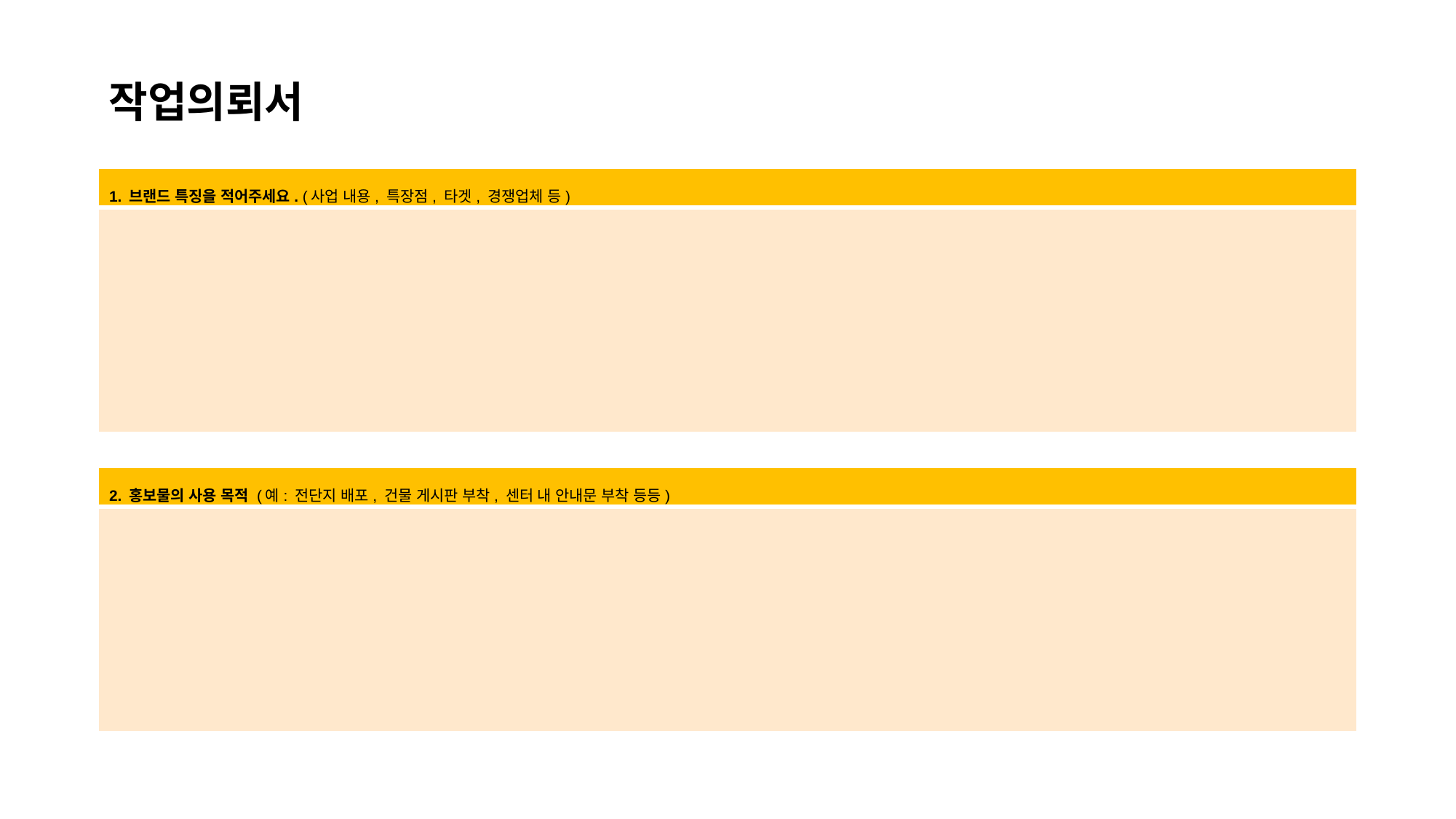

작업의뢰서
| 1. 브랜드 특징을 적어주세요. (사업 내용, 특장점, 타겟, 경쟁업체 등) |
| --- |
|  |
| 2. 홍보물의 사용 목적 (예: 전단지 배포, 건물 게시판 부착, 센터 내 안내문 부착 등등) |
| --- |
|  |